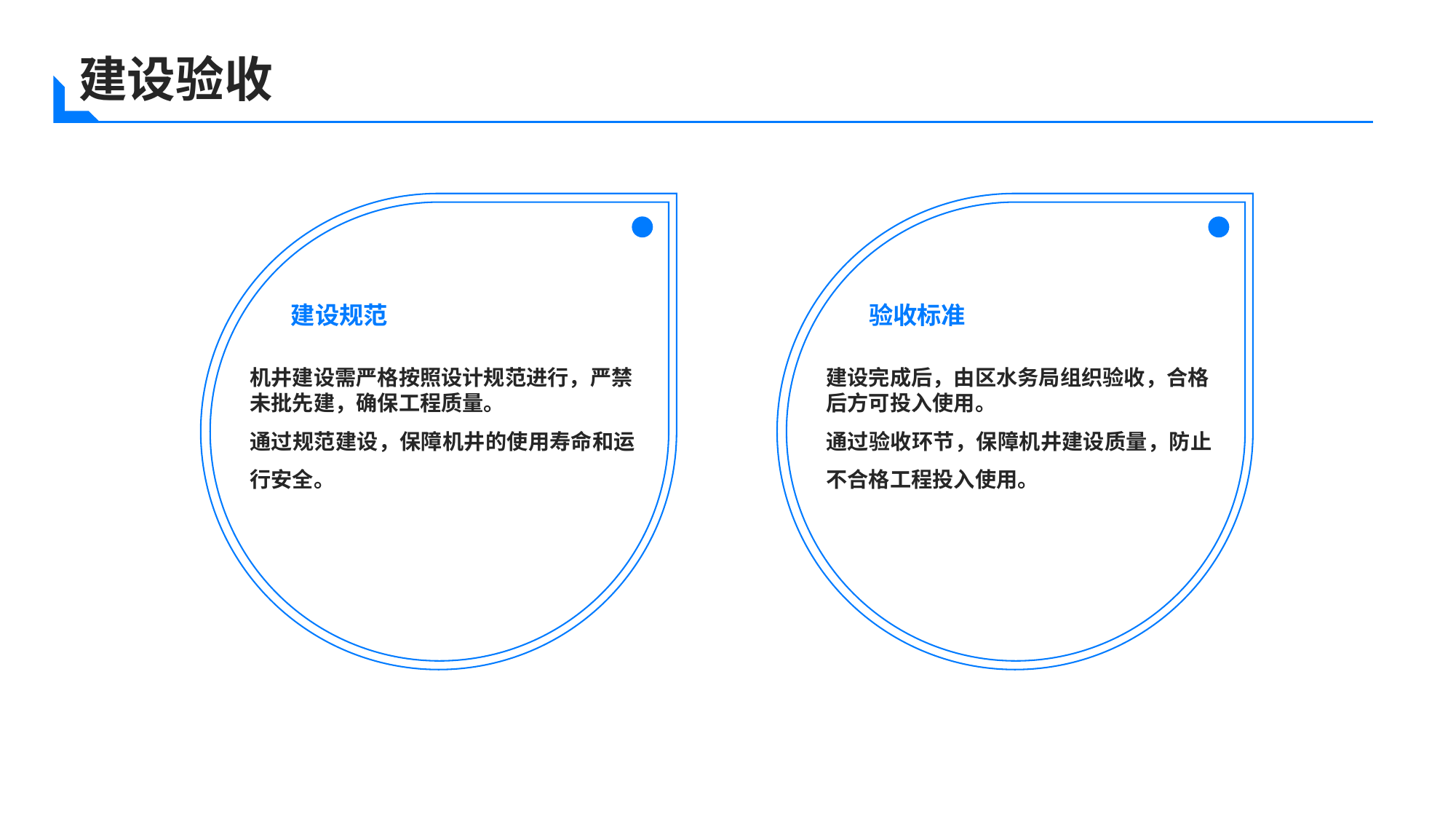

建设验收

建设规范
验收标准
机井建设需严格按照设计规范进行，严禁未批先建，确保工程质量。
通过规范建设，保障机井的使用寿命和运行安全。
建设完成后，由区水务局组织验收，合格后方可投入使用。
通过验收环节，保障机井建设质量，防止不合格工程投入使用。